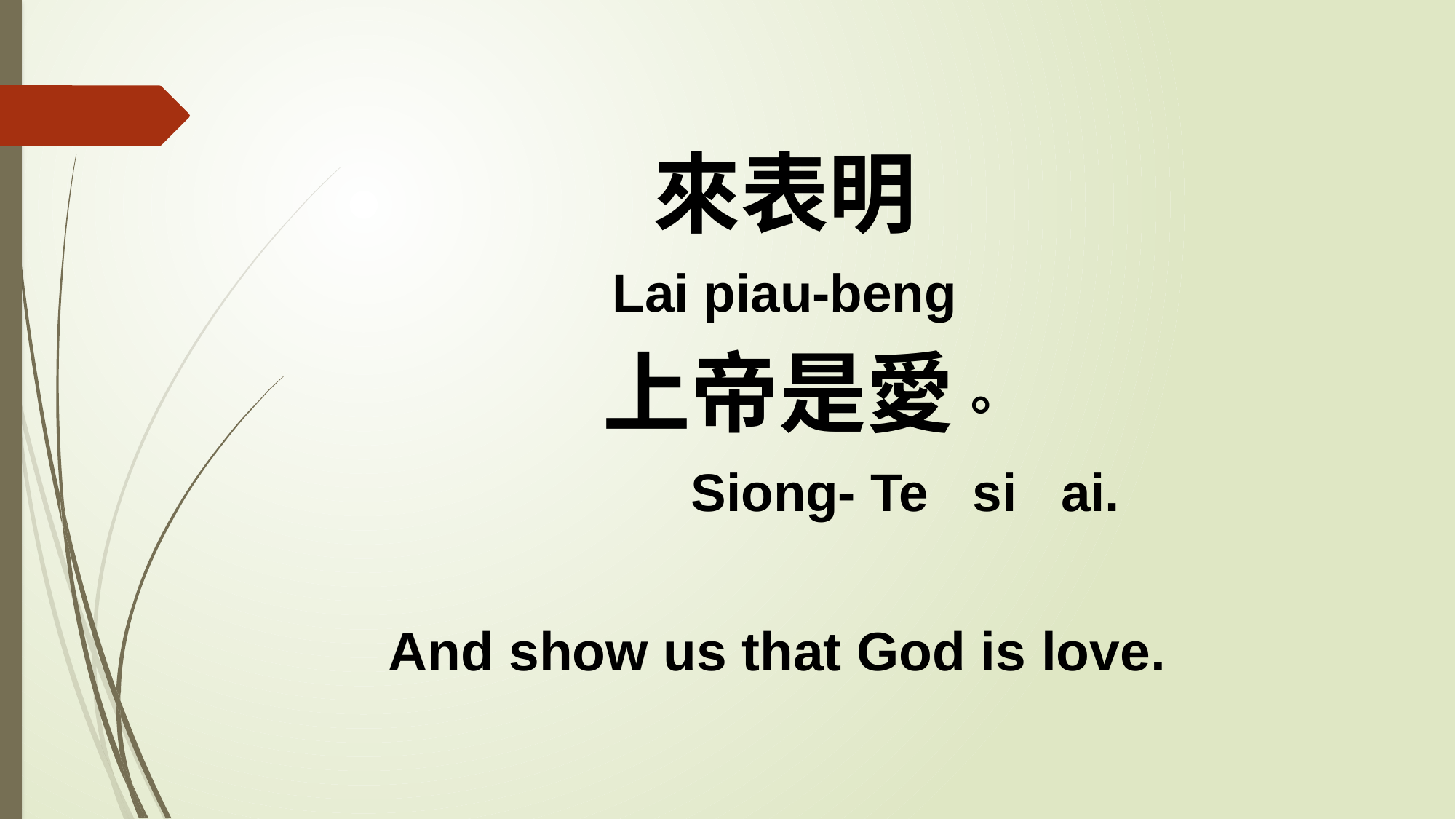

來表明
Lai piau-beng
 上帝是愛。
                             Siong- Te   si   ai.

And show us that God is love.